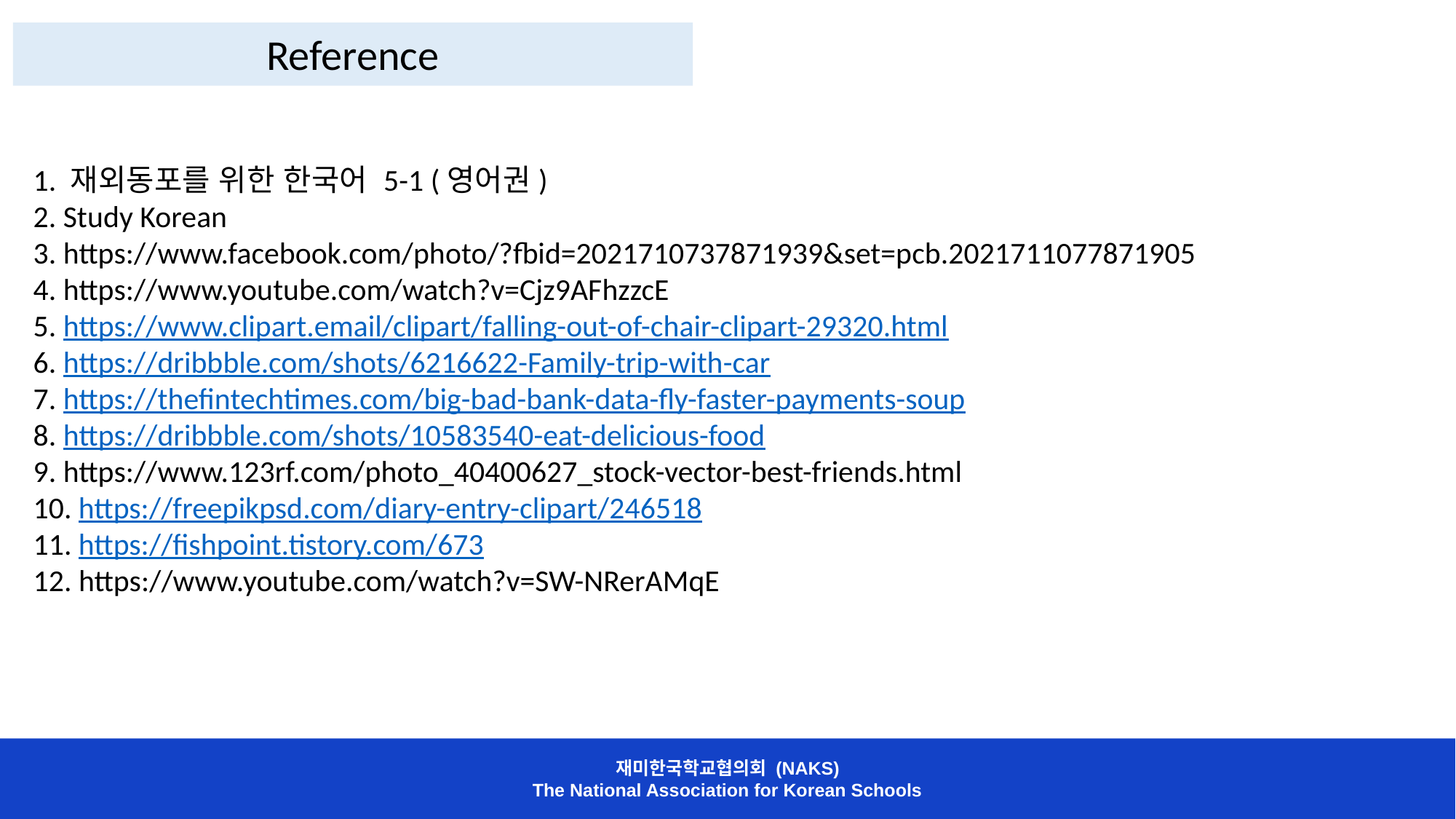

Reference
1. 재외동포를 위한 한국어 5-1 (영어권)
2. Study Korean
3. https://www.facebook.com/photo/?fbid=2021710737871939&set=pcb.2021711077871905
4. https://www.youtube.com/watch?v=Cjz9AFhzzcE
5. https://www.clipart.email/clipart/falling-out-of-chair-clipart-29320.html
6. https://dribbble.com/shots/6216622-Family-trip-with-car
7. https://thefintechtimes.com/big-bad-bank-data-fly-faster-payments-soup
8. https://dribbble.com/shots/10583540-eat-delicious-food
9. https://www.123rf.com/photo_40400627_stock-vector-best-friends.html
10. https://freepikpsd.com/diary-entry-clipart/246518
11. https://fishpoint.tistory.com/673
12. https://www.youtube.com/watch?v=SW-NRerAMqE
재미한국학교협의회 (NAKS)
The National Association for Korean Schools